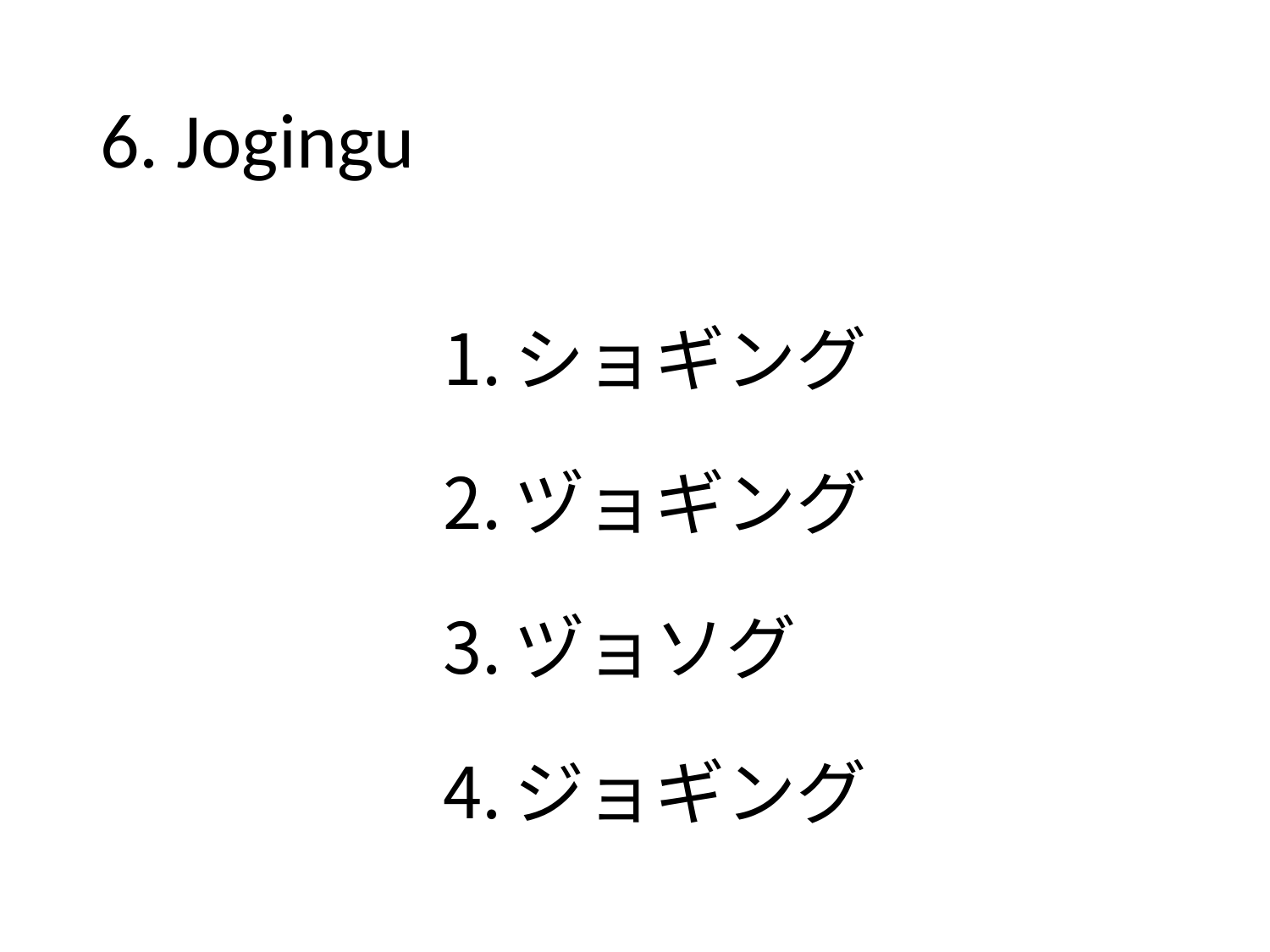

# 6. Jogingu
ショギング
ヅョギング
ヅョソグ
ジョギング